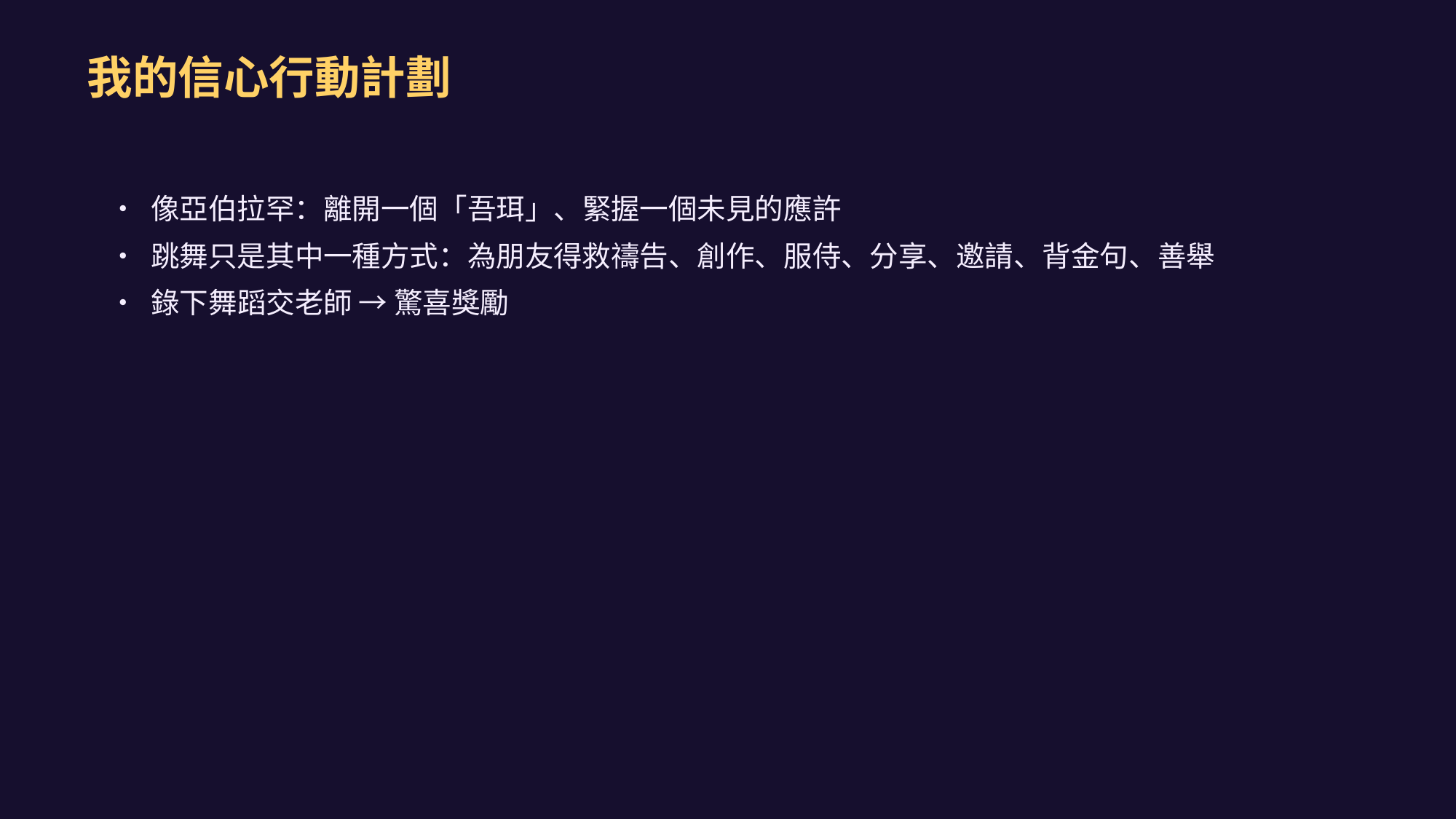

我的信心行動計劃
• 像亞伯拉罕：離開一個「吾珥」、緊握一個未見的應許
• 跳舞只是其中一種方式：為朋友得救禱告、創作、服侍、分享、邀請、背金句、善舉
• 錄下舞蹈交老師 → 驚喜獎勵